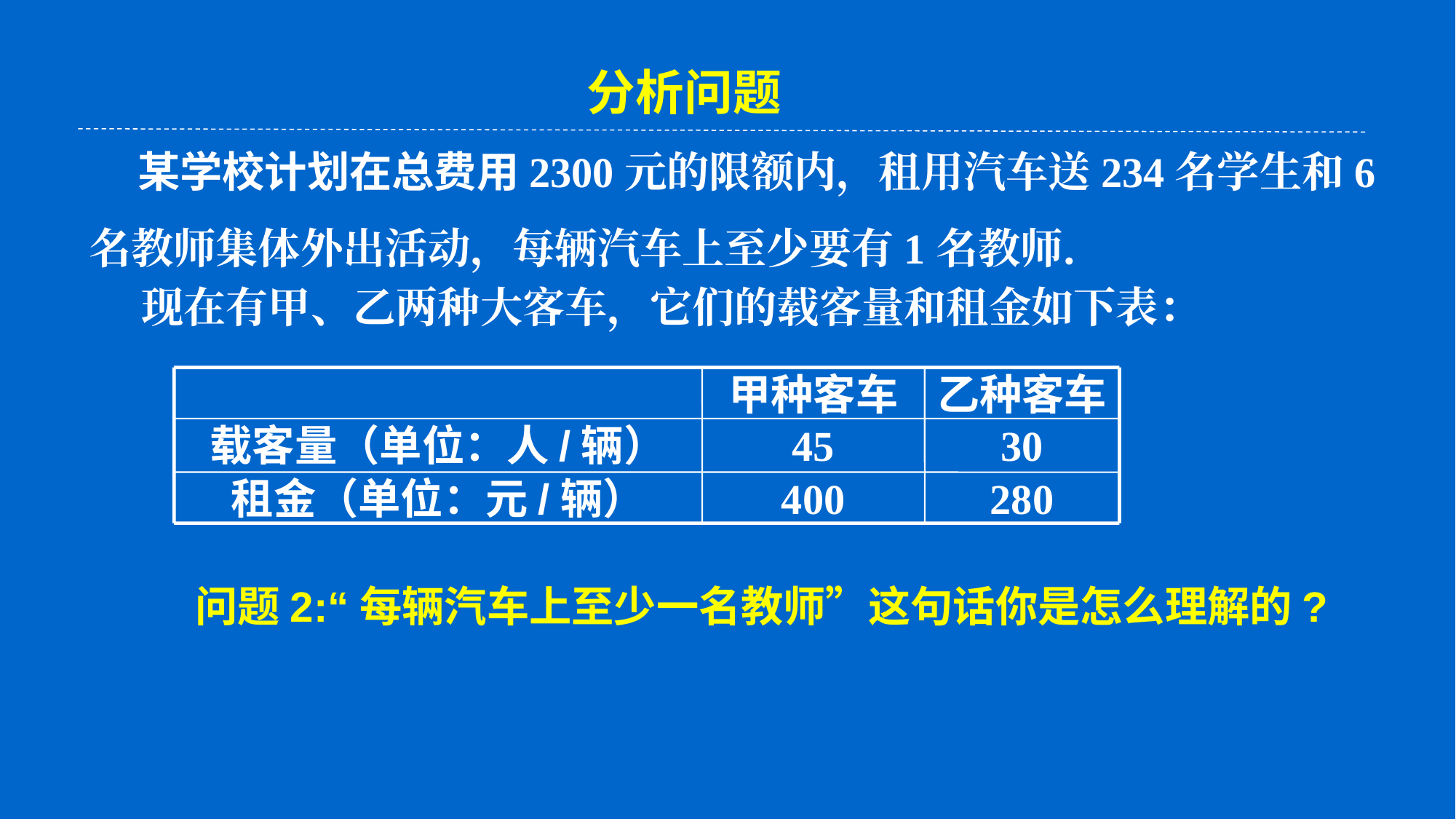

分析问题
    某学校计划在总费用2300元的限额内，租用汽车送234名学生和6名教师集体外出活动，每辆汽车上至少要有1名教师．
    现在有甲、乙两种大客车，它们的载客量和租金如下表：

甲种客车

乙种客车

载客量（单位：人/辆）

45
30
租金（单位：元/辆）

400
280

问题2:“每辆汽车上至少一名教师”这句话你是怎么理解的?